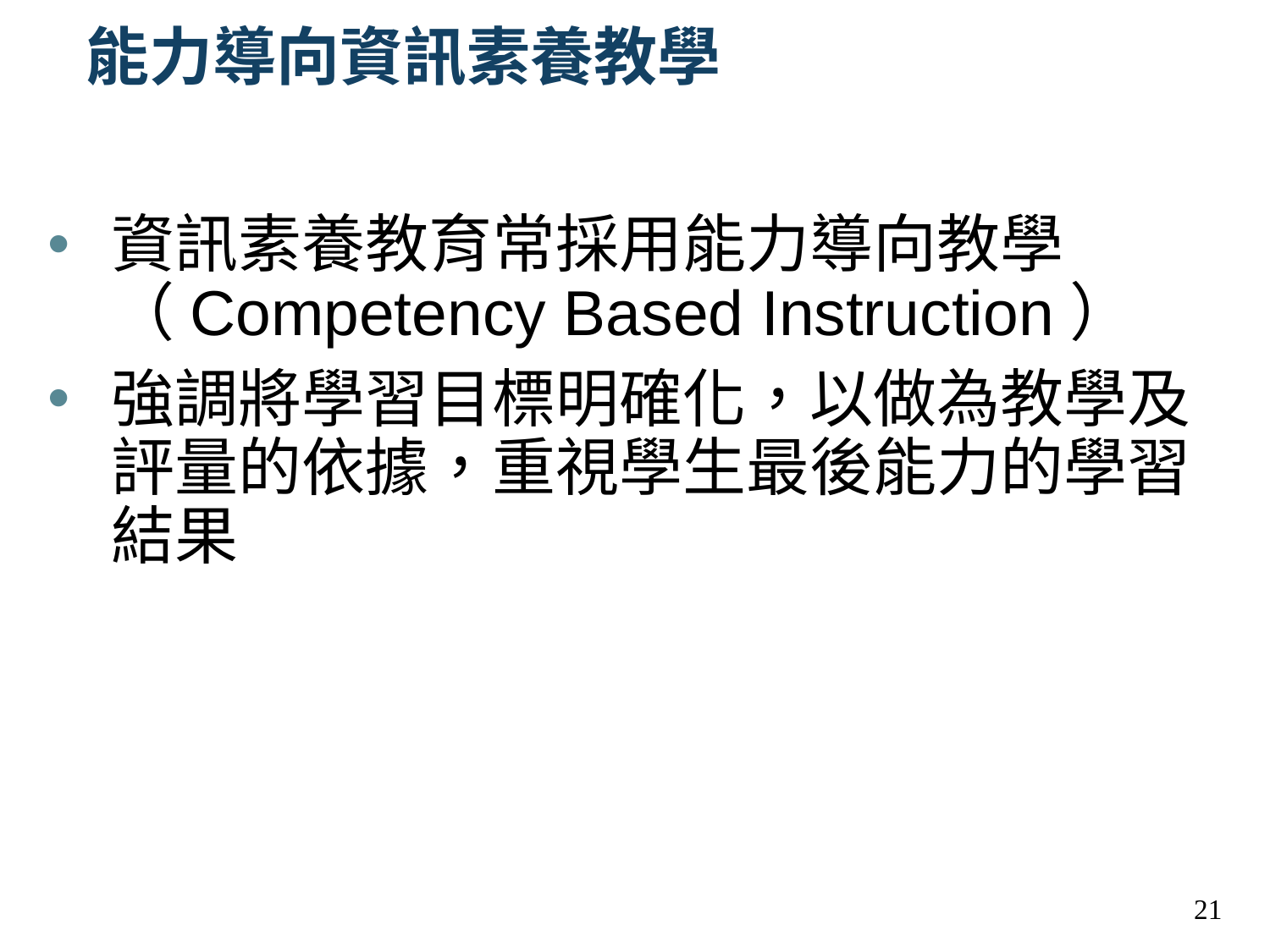

# 能力導向資訊素養教學
資訊素養教育常採用能力導向教學
（Competency Based Instruction）
強調將學習目標明確化，以做為教學及評量的依據，重視學生最後能力的學習結果

21